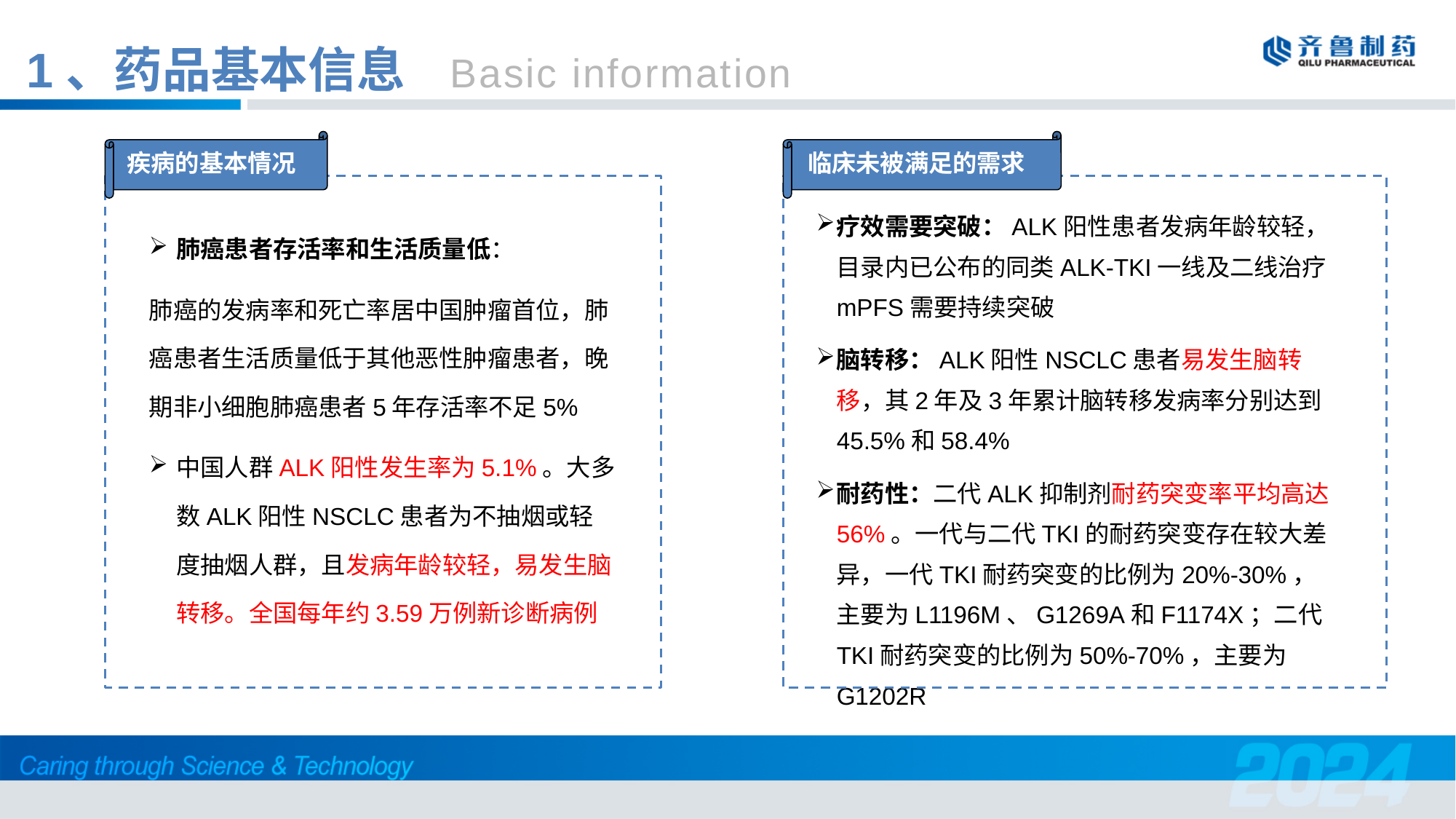

1、药品基本信息   Basic information

疾病的基本情况

临床未被满足的需求

疗效需要突破：ALK阳性患者发病年龄较轻，目录内已公布的同类ALK-TKI一线及二线治疗mPFS需要持续突破
脑转移：ALK阳性NSCLC患者易发生脑转移，其2年及3年累计脑转移发病率分别达到45.5%和58.4%
耐药性：二代ALK抑制剂耐药突变率平均高达56%。一代与二代TKI的耐药突变存在较大差异，一代TKI耐药突变的比例为20%-30%，主要为L1196M、G1269A和F1174X；二代TKI耐药突变的比例为50%-70%，主要为G1202R
肺癌患者存活率和生活质量低：
肺癌的发病率和死亡率居中国肿瘤首位，肺癌患者生活质量低于其他恶性肿瘤患者，晚期非小细胞肺癌患者5年存活率不足5%
中国人群ALK阳性发生率为5.1%。大多数ALK阳性NSCLC患者为不抽烟或轻度抽烟人群，且发病年龄较轻，易发生脑转移。全国每年约3.59万例新诊断病例